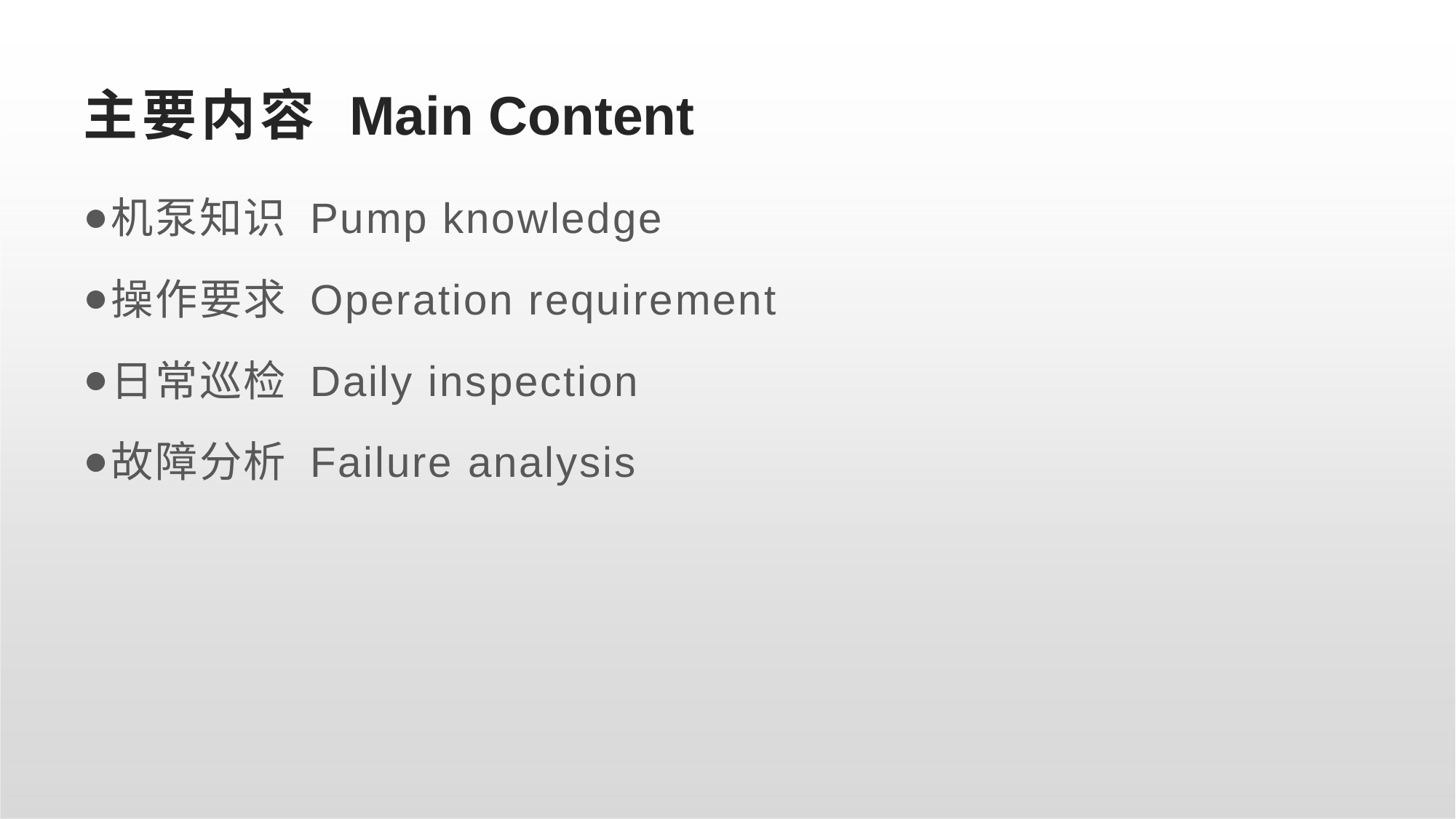

# 主要内容 Main Content
机泵知识 Pump knowledge
操作要求 Operation requirement
日常巡检 Daily inspection
故障分析 Failure analysis